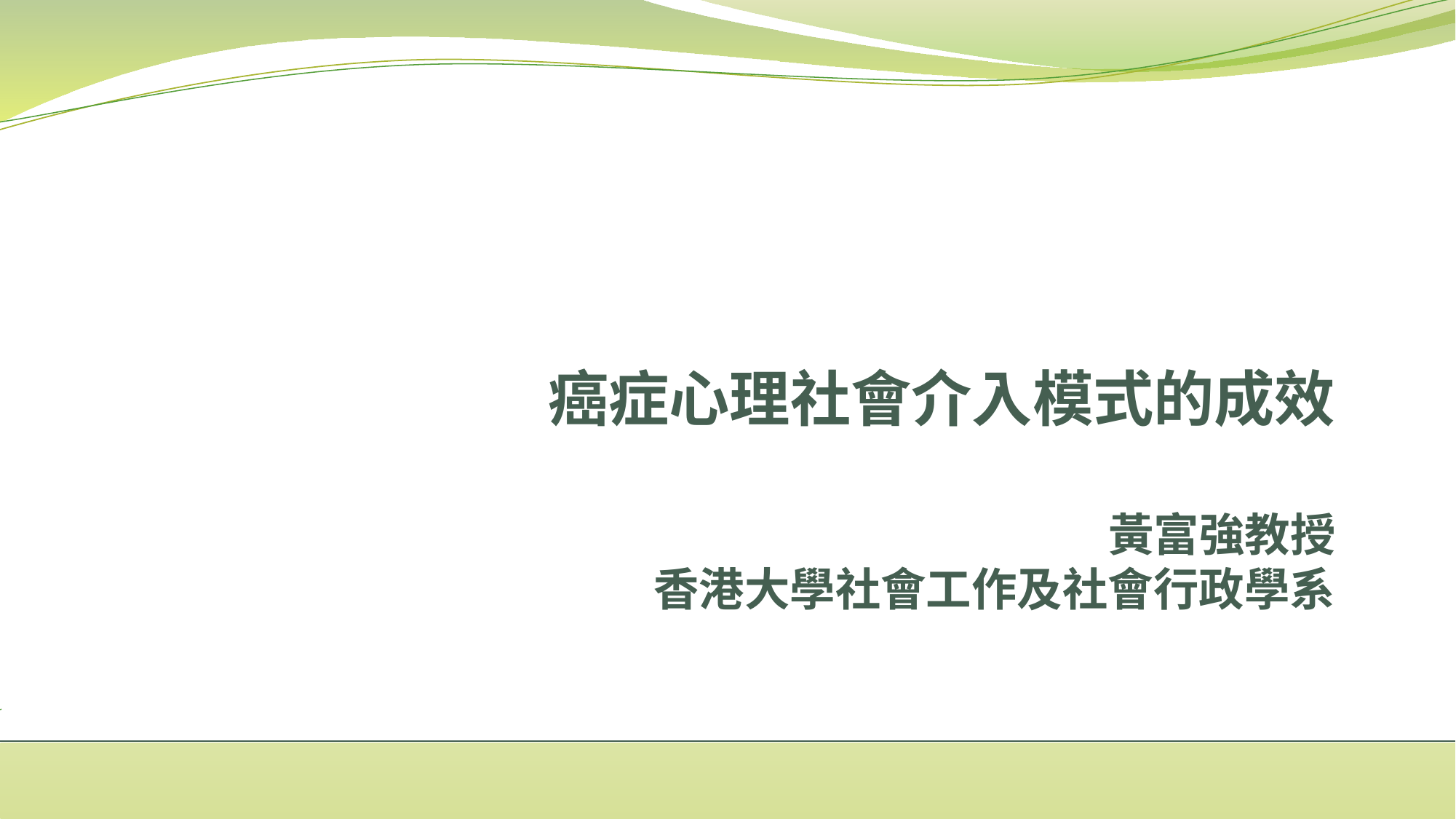

# 癌症心理社會介入模式的成效 黃富強教授 香港大學社會工作及社會行政學系